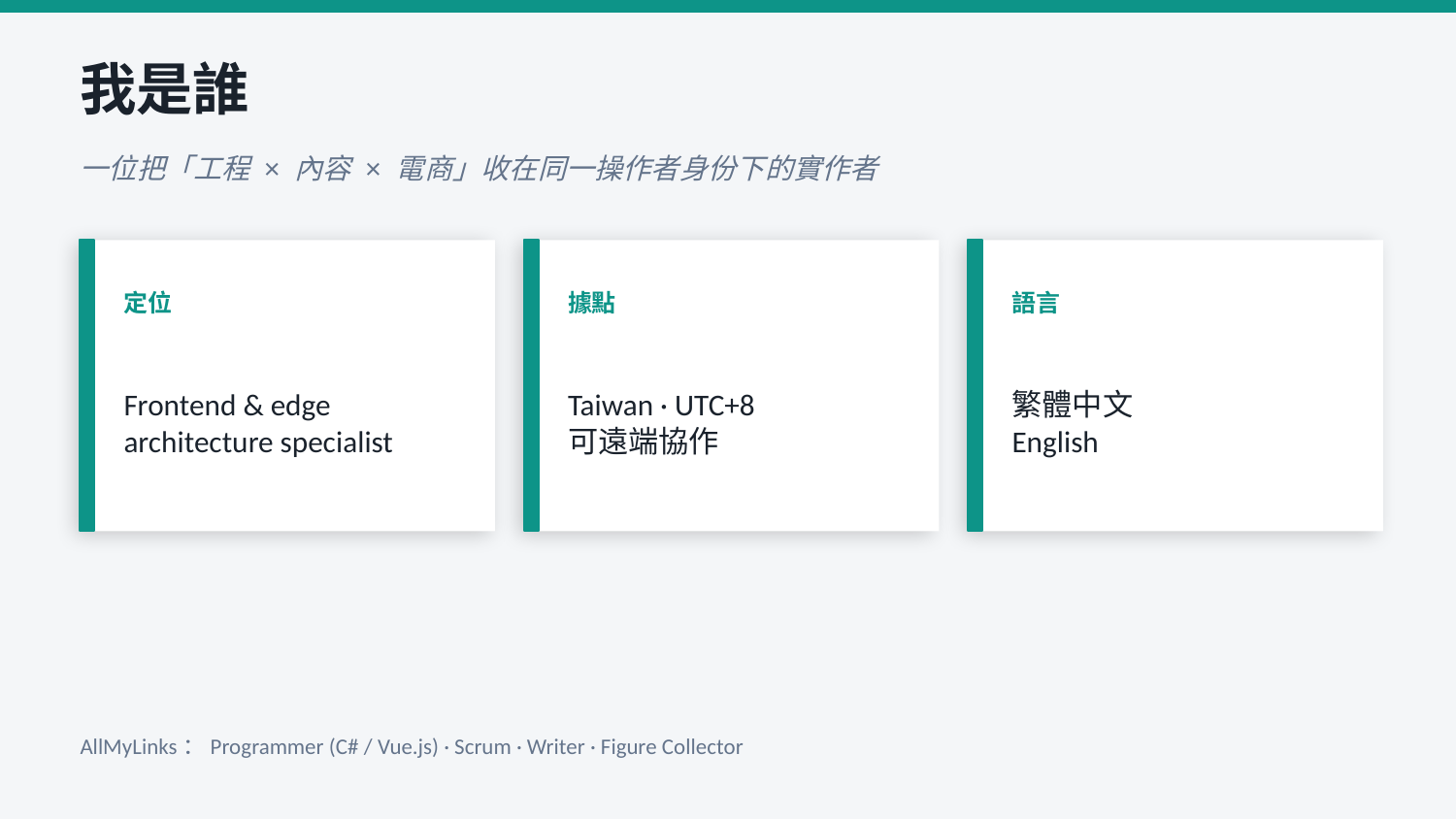

我是誰
一位把「工程 × 內容 × 電商」收在同一操作者身份下的實作者

定位
據點
語言
Frontend & edge
architecture specialist
Taiwan · UTC+8
可遠端協作
繁體中文
English
AllMyLinks：Programmer (C# / Vue.js) · Scrum · Writer · Figure Collector